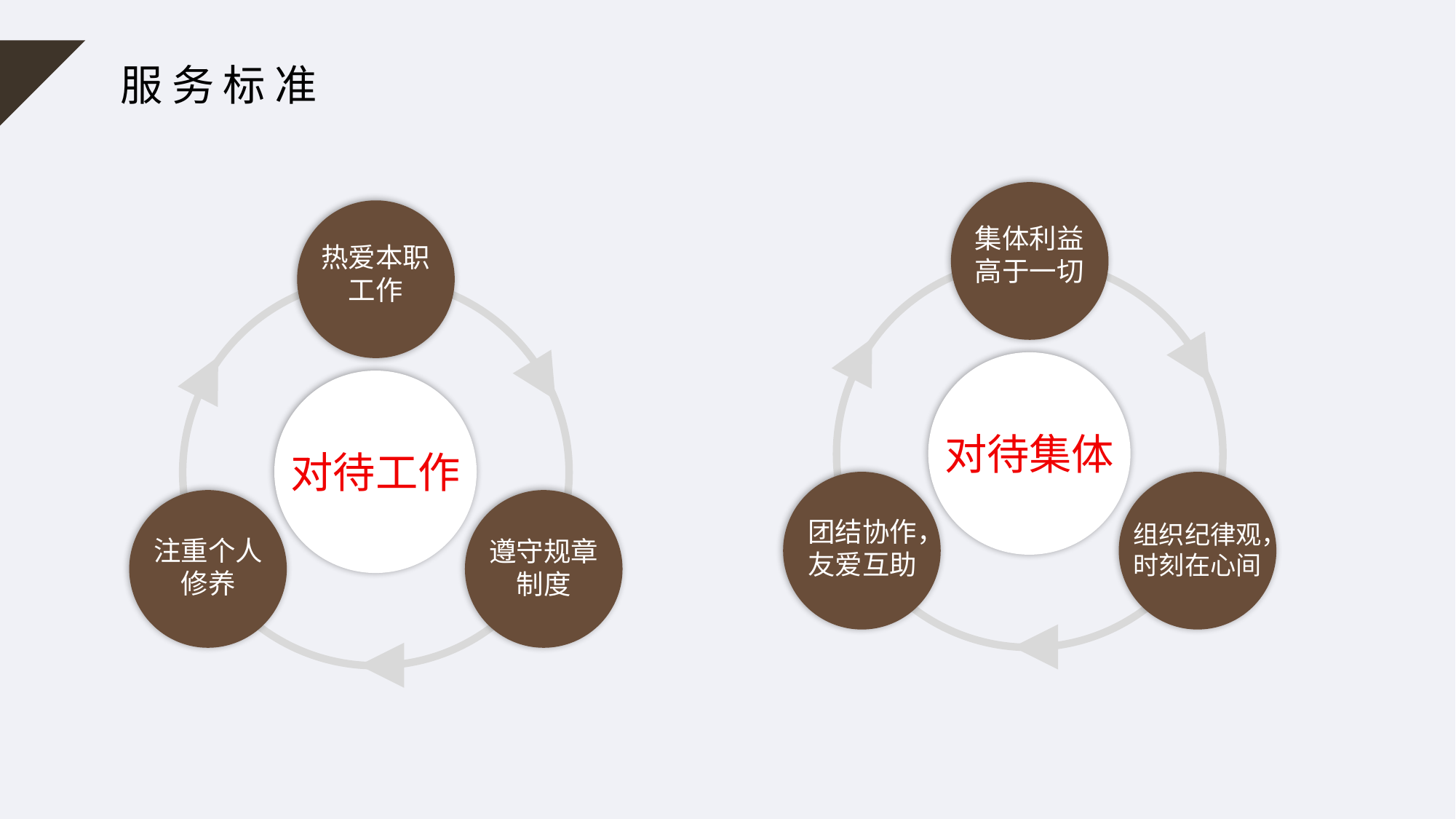

服务标准

集体利益高于一切
热爱本职工作

对待集体
对待工作

组织纪律观，时刻在心间
团结协作，友爱互助
遵守规章制度
注重个人修养